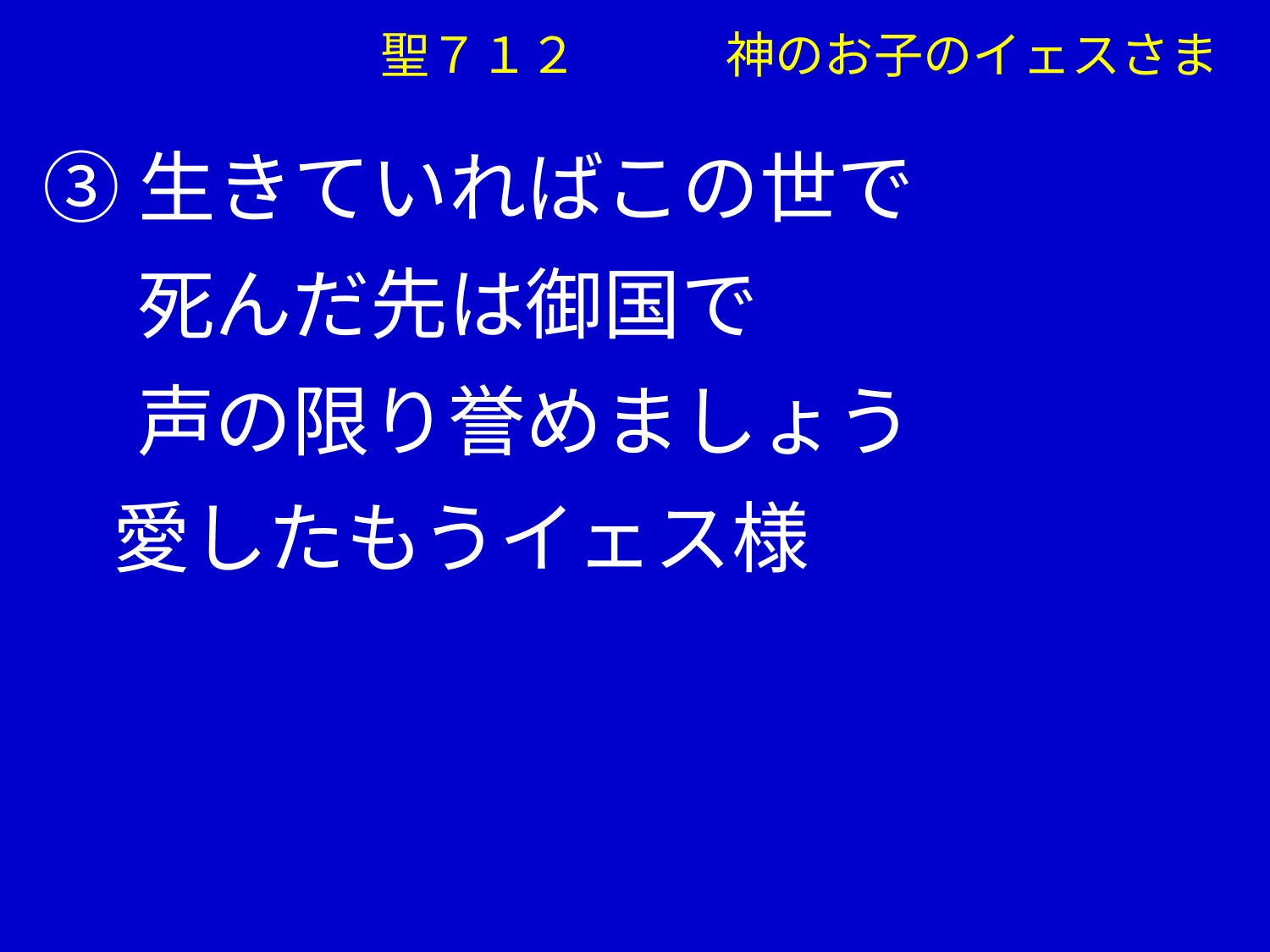

聖７１２　　　神のお子のイェスさま
③生きていればこの世で
　 死んだ先は御国で
　 声の限り誉めましょう
   愛したもうイェス様